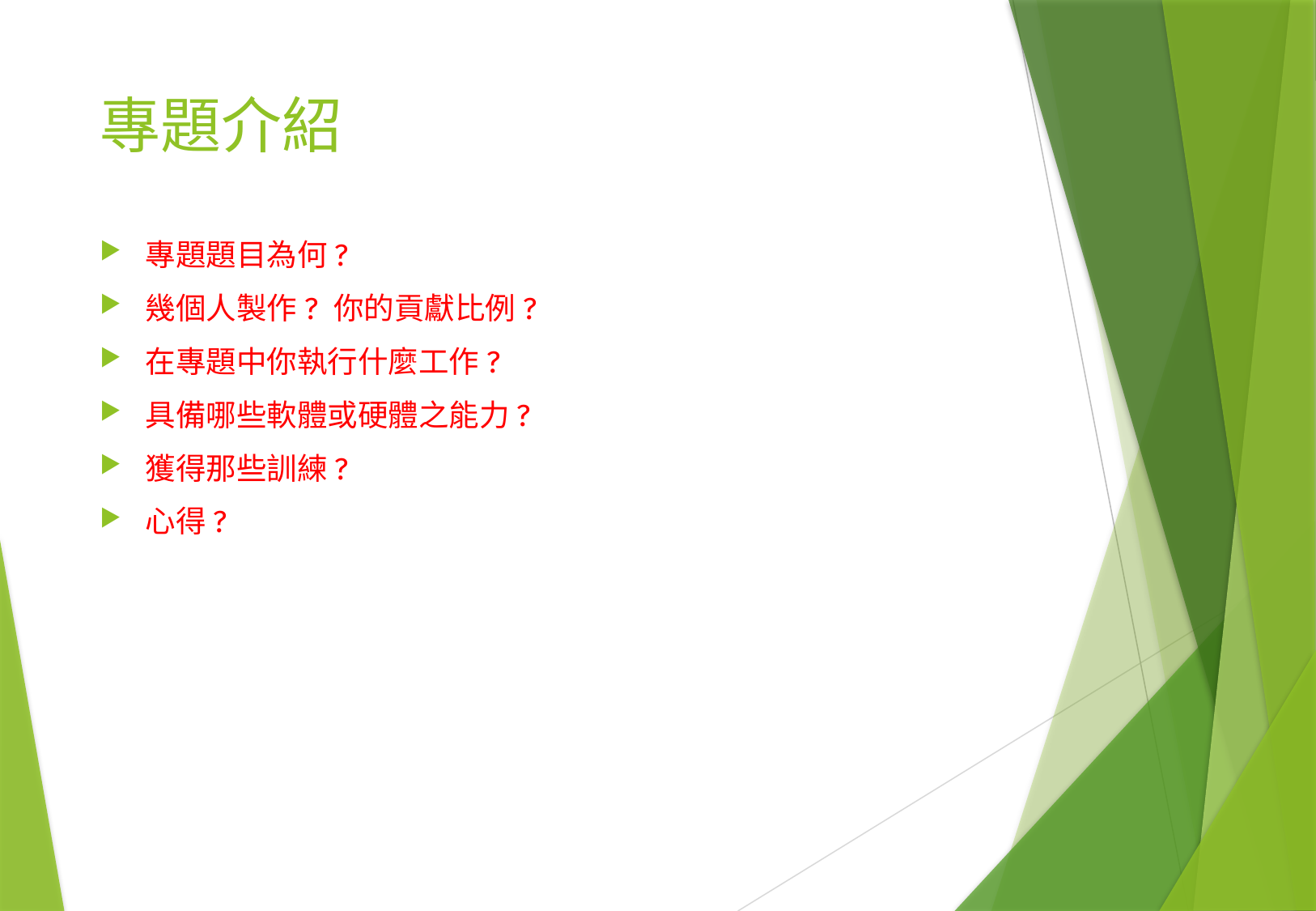

# 專題介紹
專題題目為何?
幾個人製作? 你的貢獻比例?
在專題中你執行什麼工作?
具備哪些軟體或硬體之能力?
獲得那些訓練?
心得?